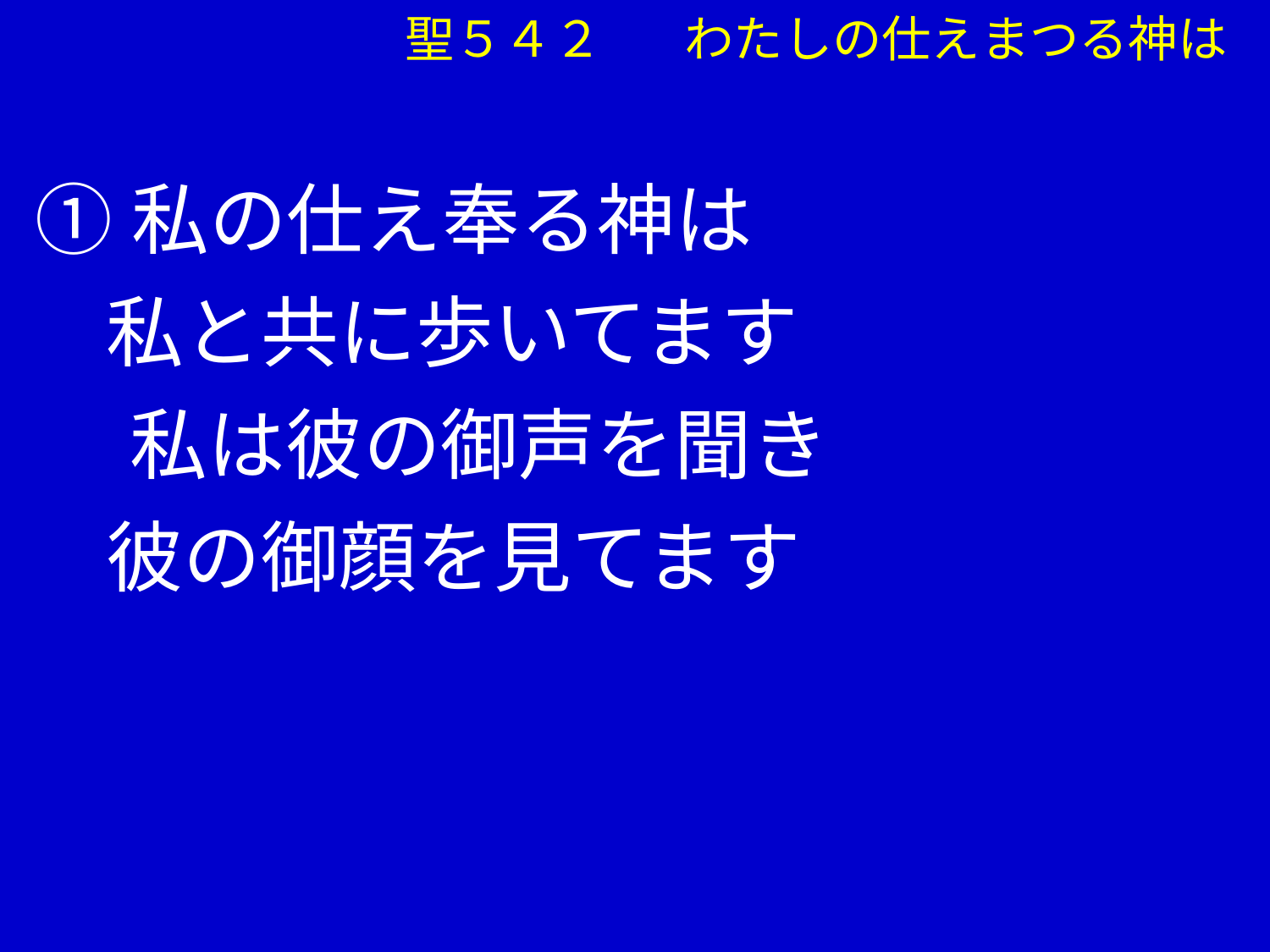

聖５４２   　わたしの仕えまつる神は
①私の仕え奉る神は
   私と共に歩いてます
　 私は彼の御声を聞き
   彼の御顔を見てます